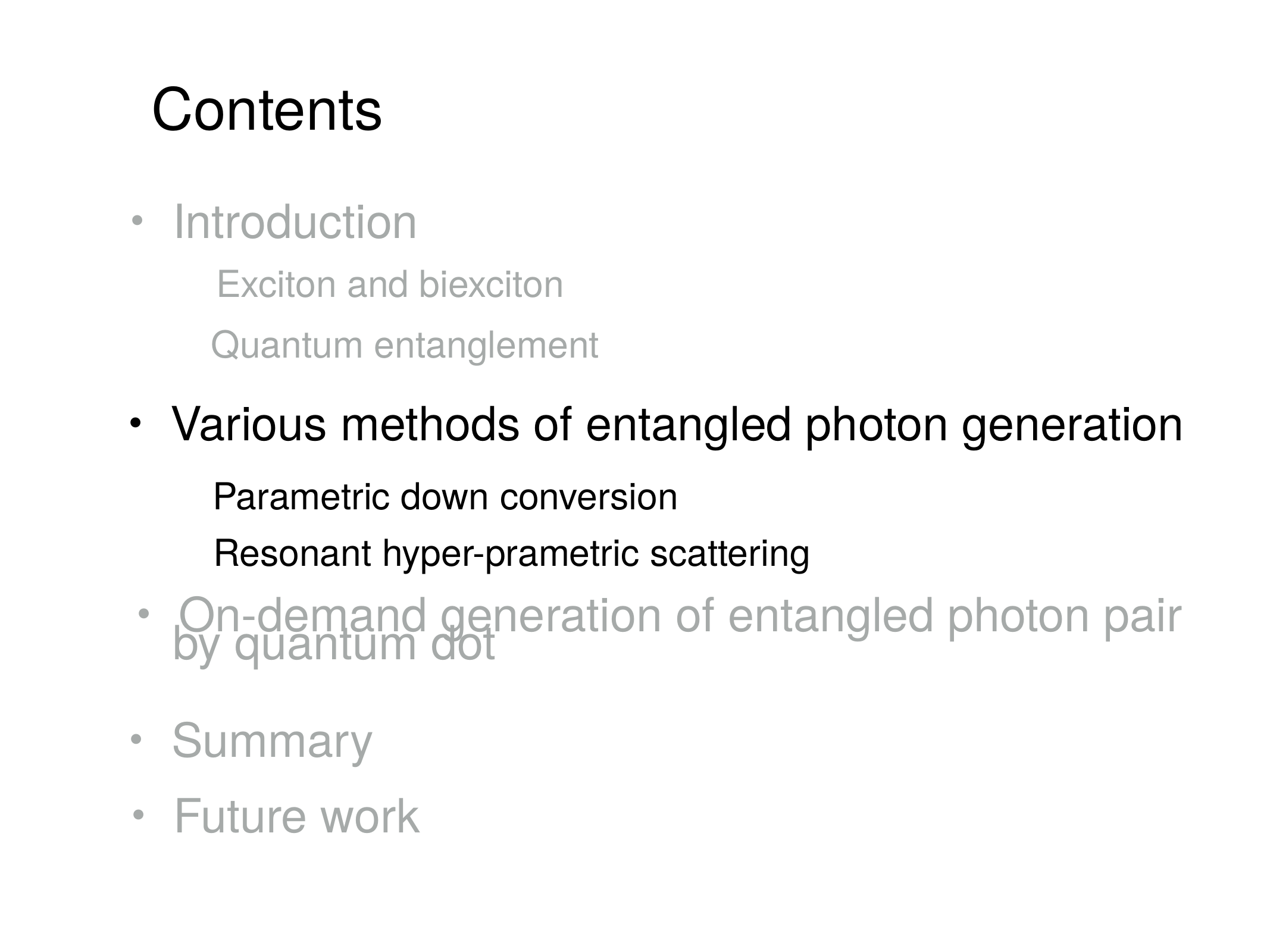

Contents
・Introduction
Exciton and biexciton
Quantum entanglement
・Various methods of entangled photon generation
Parametric down conversion
Resonant hyper-prametric scattering
・On-demand generation of entangled photon pair
    by quantum dot
・Summary
・Future work